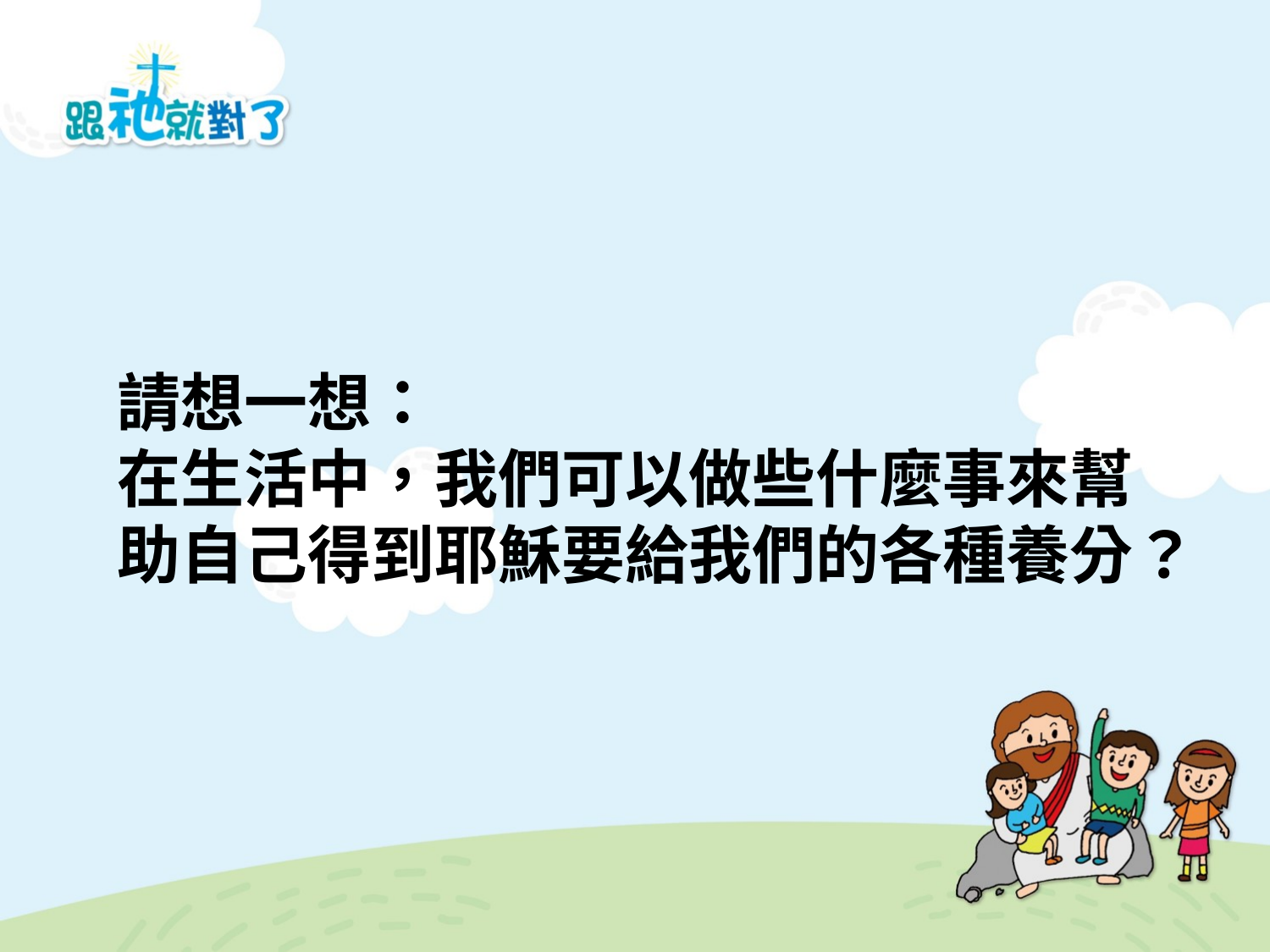

請想一想：
在生活中，我們可以做些什麼事來幫助自己得到耶穌要給我們的各種養分？